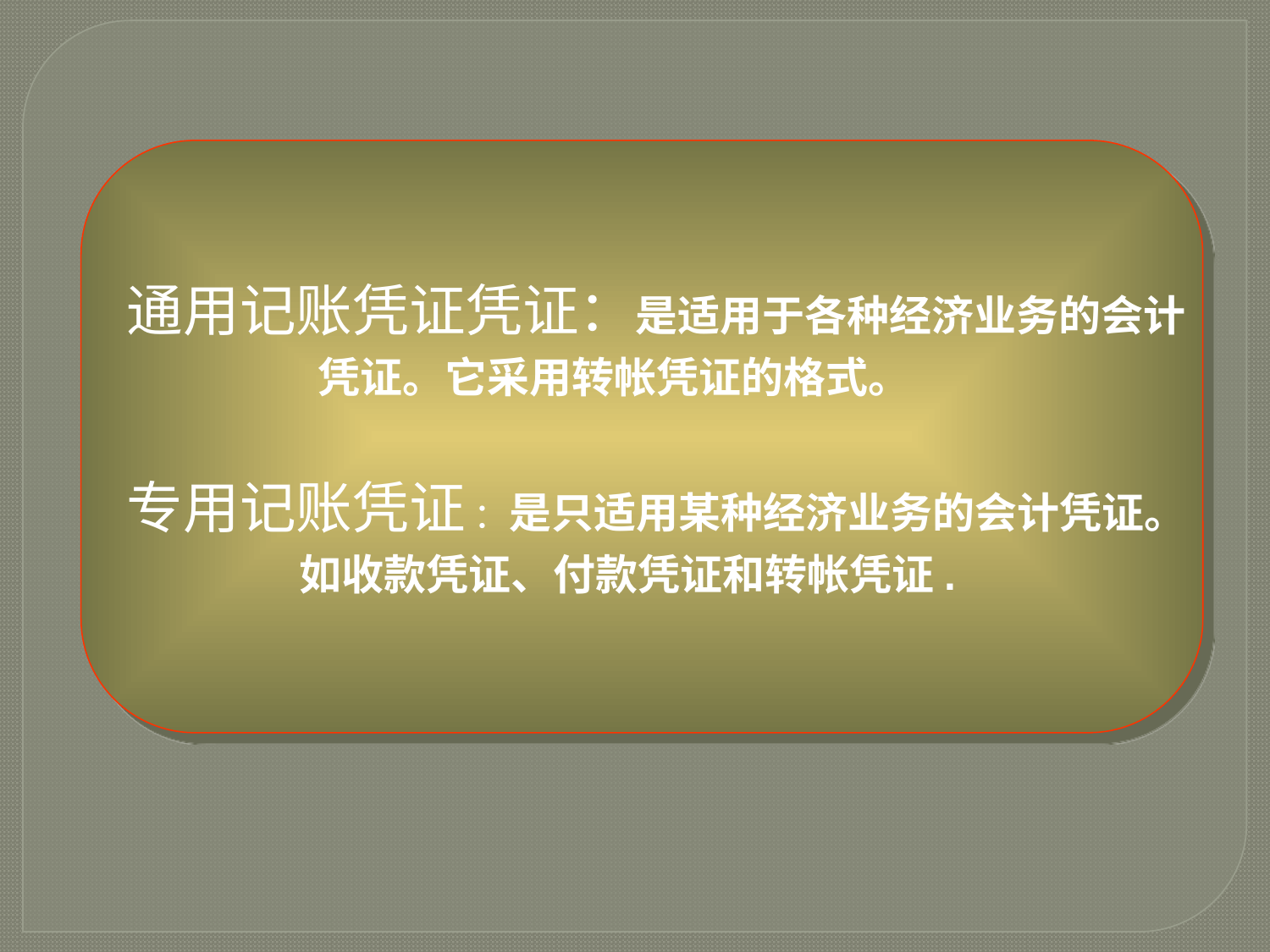

通用记账凭证凭证：是适用于各种经济业务的会计
                   凭证。它采用转帐凭证的格式。

专用记账凭证 ：是只适用某种经济业务的会计凭证。
                 如收款凭证、付款凭证和转帐凭证.